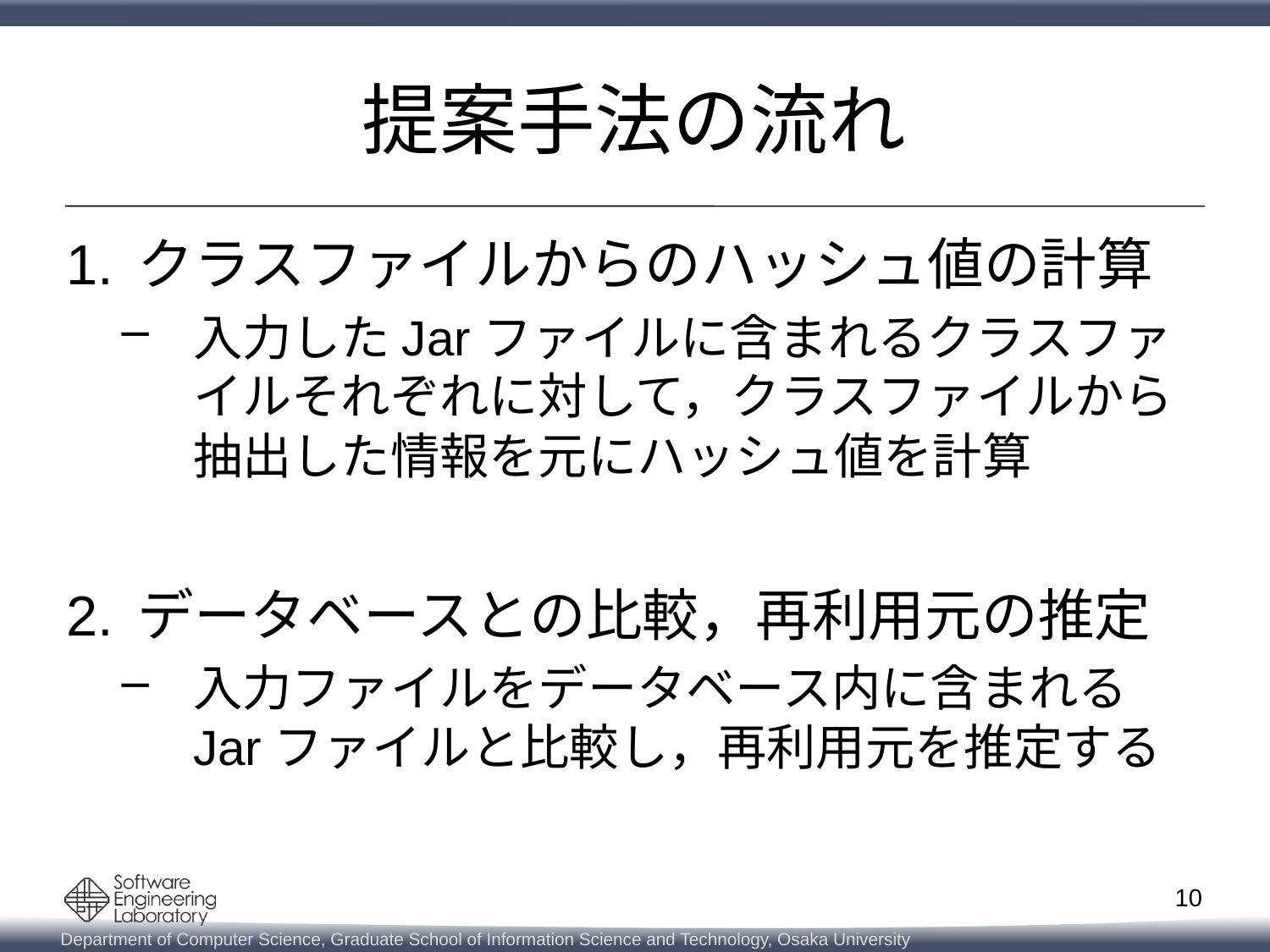

# 提案手法の流れ
クラスファイルからのハッシュ値の計算
入力したJarファイルに含まれるクラスファイルそれぞれに対して，クラスファイルから抽出した情報を元にハッシュ値を計算

データベースとの比較，再利用元の推定
入力ファイルをデータベース内に含まれるJarファイルと比較し，再利用元を推定する
10